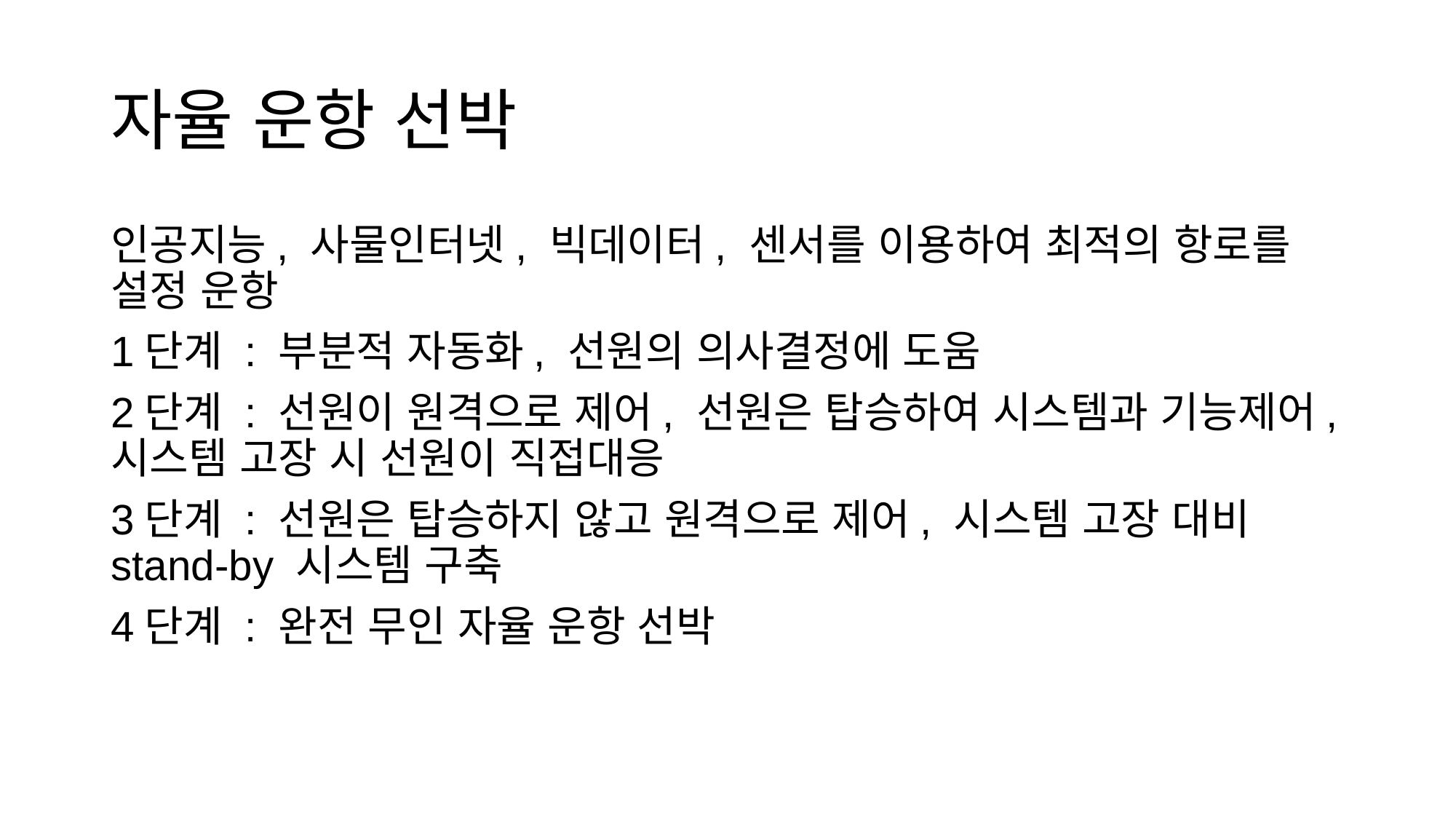

# 자율 운항 선박
인공지능, 사물인터넷, 빅데이터, 센서를 이용하여 최적의 항로를 설정 운항
1단계 : 부분적 자동화, 선원의 의사결정에 도움
2단계 : 선원이 원격으로 제어, 선원은 탑승하여 시스템과 기능제어, 시스템 고장 시 선원이 직접대응
3단계 : 선원은 탑승하지 않고 원격으로 제어, 시스템 고장 대비 stand-by 시스템 구축
4단계 : 완전 무인 자율 운항 선박